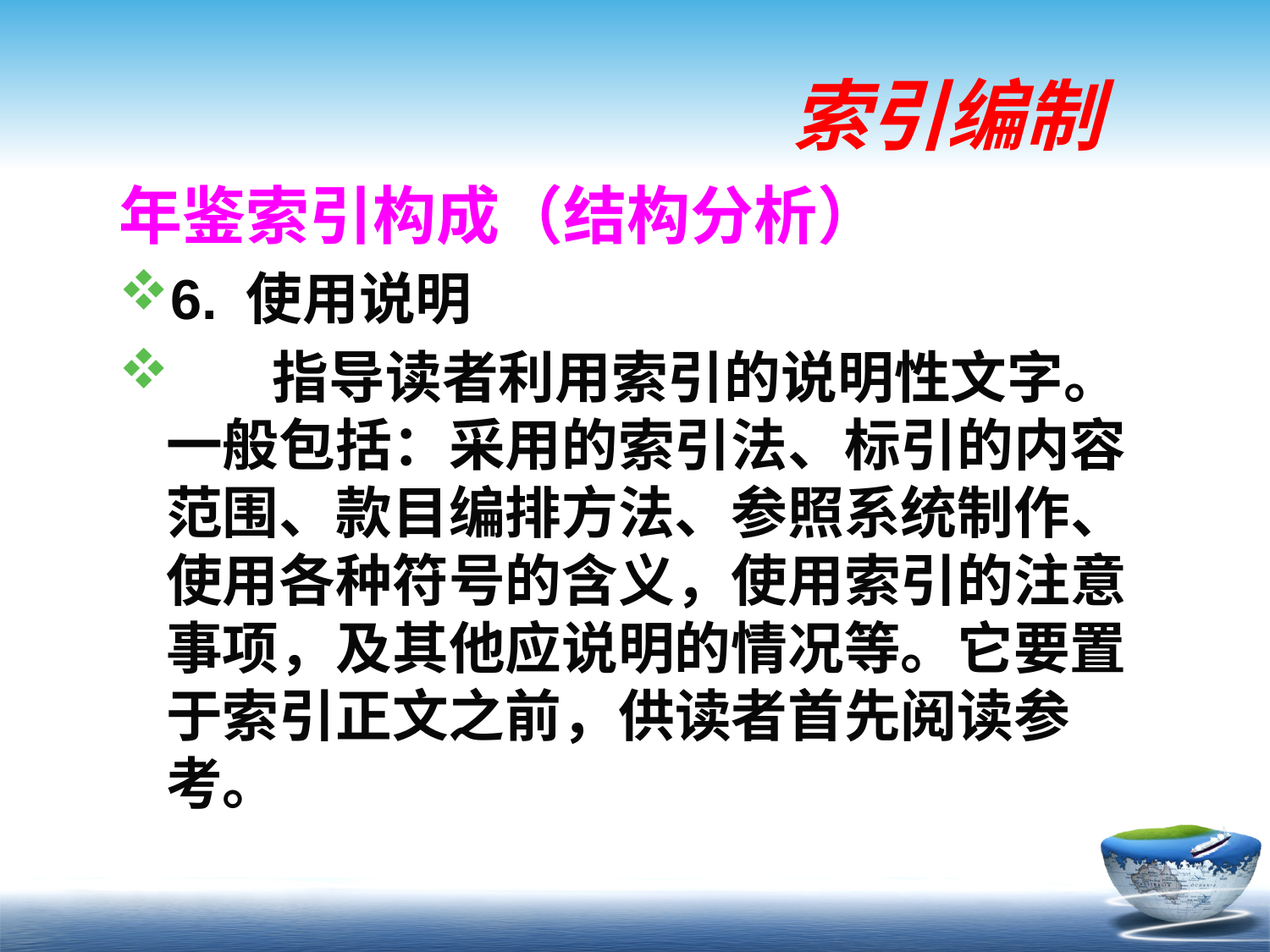

# 索引编制
年鉴索引构成（结构分析）
6. 使用说明
       指导读者利用索引的说明性文字。一般包括：采用的索引法、标引的内容范围、款目编排方法、参照系统制作、使用各种符号的含义，使用索引的注意事项，及其他应说明的情况等。它要置于索引正文之前，供读者首先阅读参考。